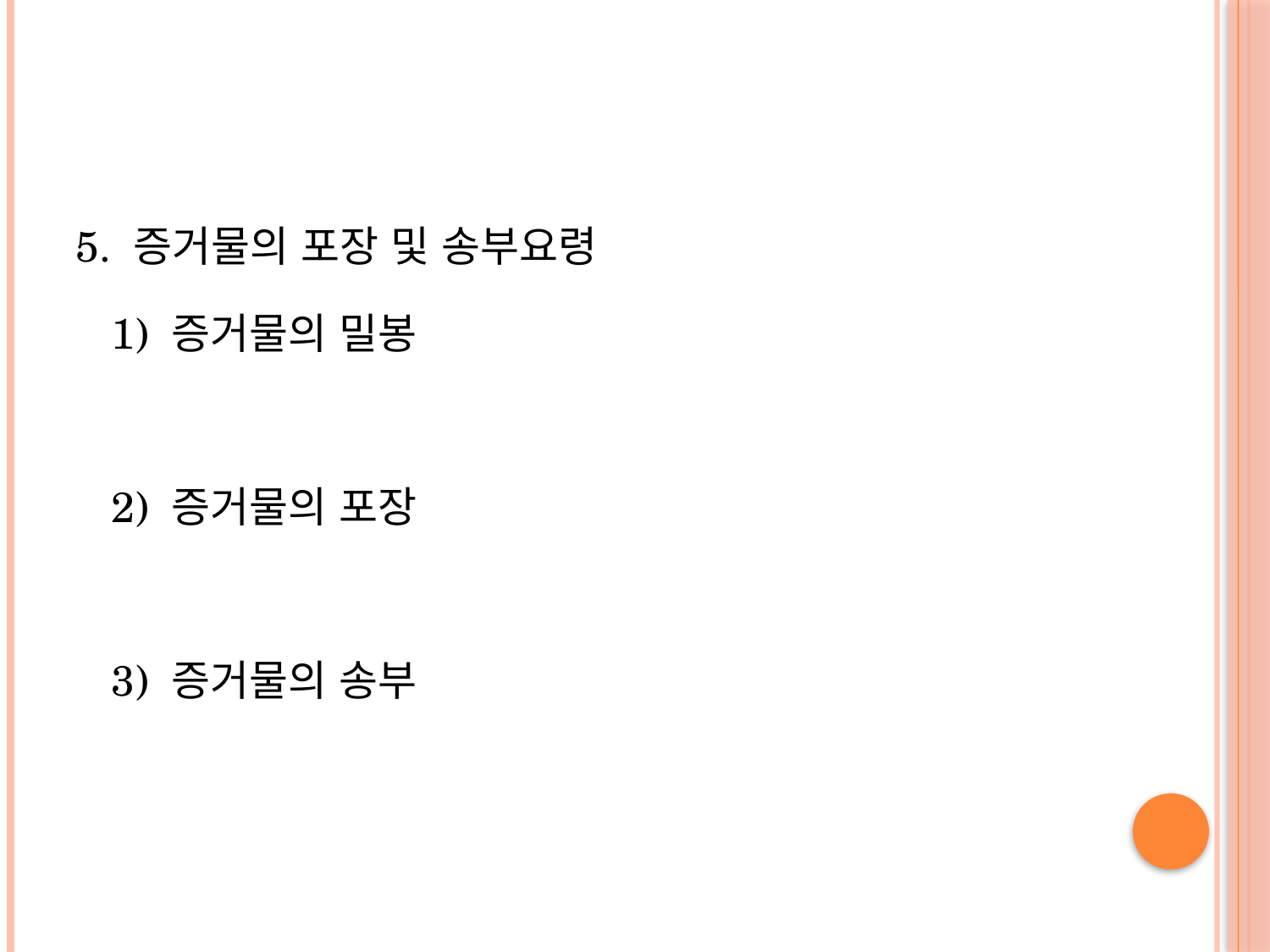

#
5. 증거물의 포장 및 송부요령
   1) 증거물의 밀봉

   2) 증거물의 포장

   3) 증거물의 송부